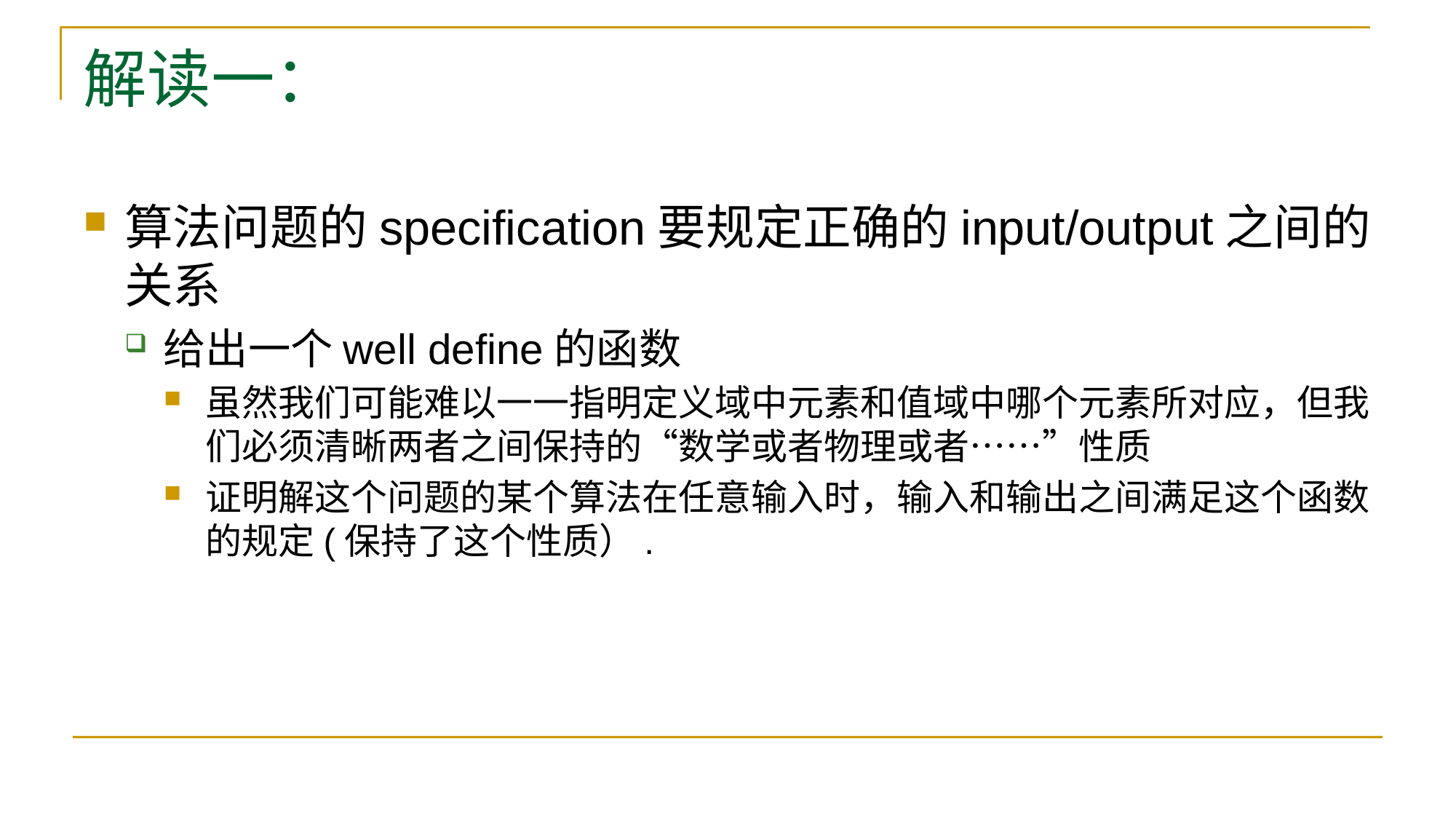

# 解读一：
算法问题的specification要规定正确的input/output之间的关系
给出一个well define的函数
虽然我们可能难以一一指明定义域中元素和值域中哪个元素所对应，但我们必须清晰两者之间保持的“数学或者物理或者……”性质
证明解这个问题的某个算法在任意输入时，输入和输出之间满足这个函数的规定(保持了这个性质）.